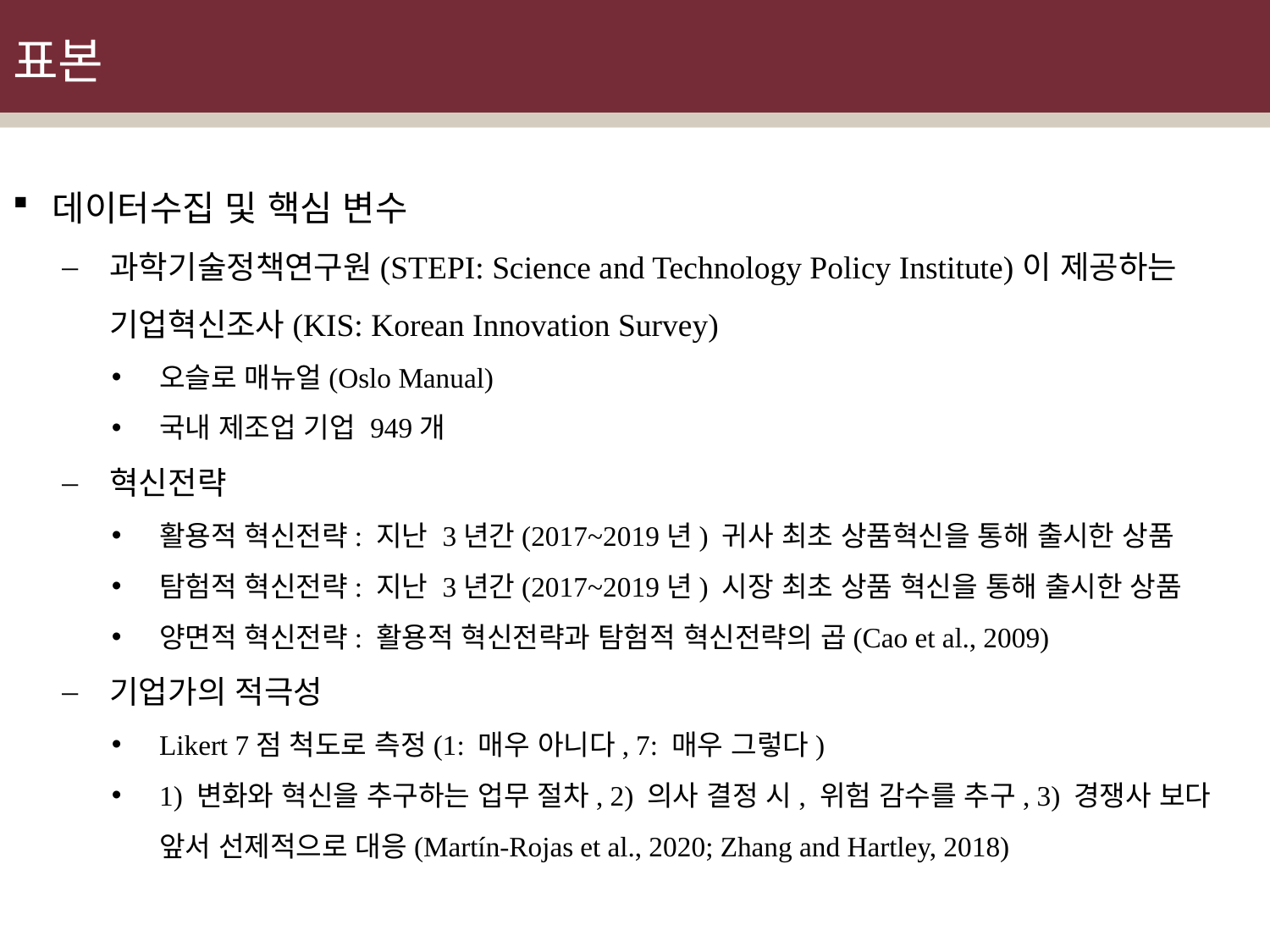

# 표본

데이터수집 및 핵심 변수
과학기술정책연구원(STEPI: Science and Technology Policy Institute)이 제공하는 기업혁신조사(KIS: Korean Innovation Survey)
오슬로 매뉴얼(Oslo Manual)
국내 제조업 기업 949개
혁신전략
활용적 혁신전략: 지난 3년간(2017~2019년) 귀사 최초 상품혁신을 통해 출시한 상품
탐험적 혁신전략: 지난 3년간(2017~2019년) 시장 최초 상품 혁신을 통해 출시한 상품
양면적 혁신전략: 활용적 혁신전략과 탐험적 혁신전략의 곱(Cao et al., 2009)
기업가의 적극성
Likert 7점 척도로 측정(1: 매우 아니다, 7: 매우 그렇다)
1) 변화와 혁신을 추구하는 업무 절차, 2) 의사 결정 시, 위험 감수를 추구, 3) 경쟁사 보다 앞서 선제적으로 대응(Martín-Rojas et al., 2020; Zhang and Hartley, 2018)